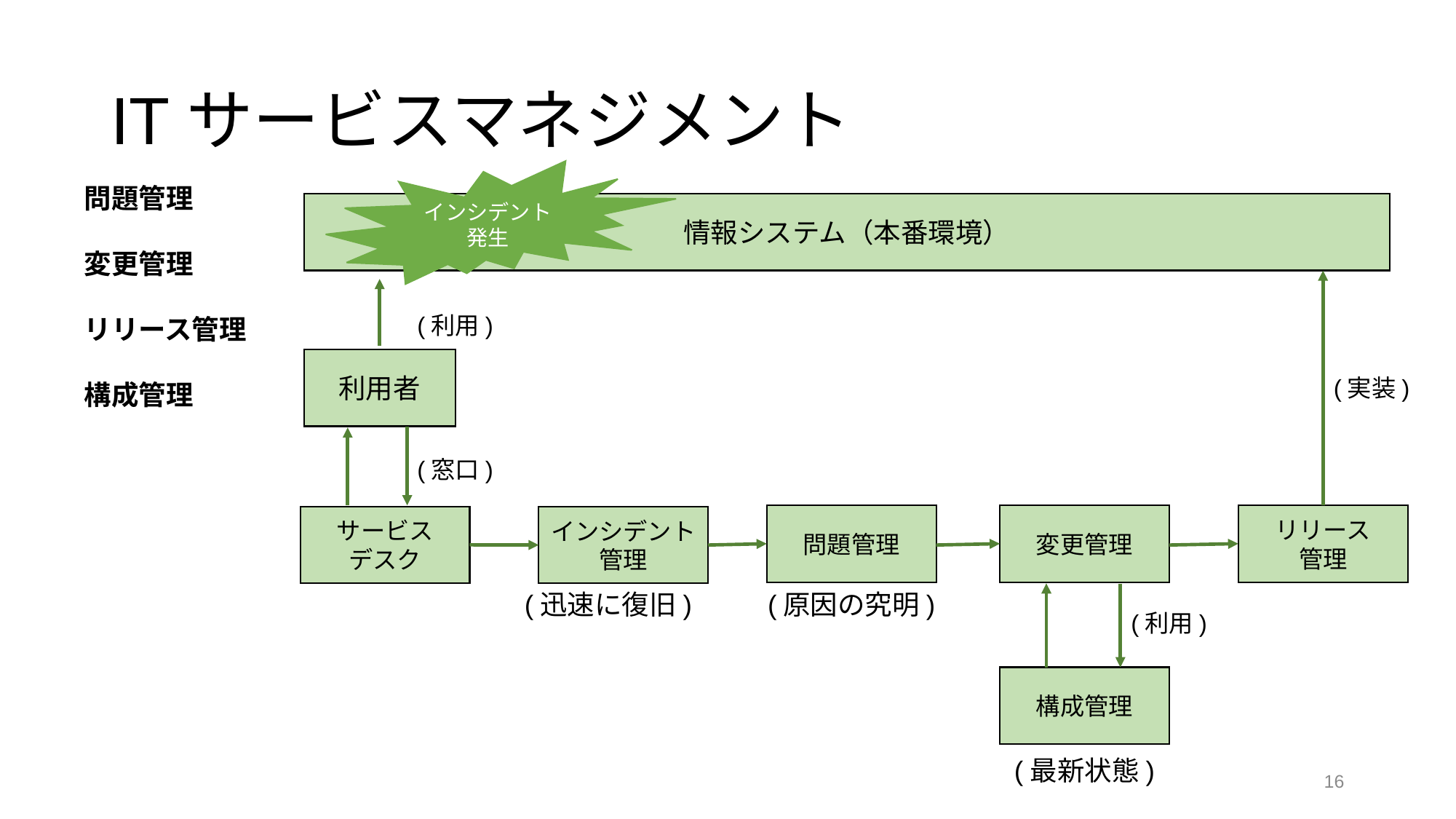

# ITサービスマネジメント
インシデント
発生
情報システム（本番環境）
(利用)
利用者
(実装)
(窓口)
問題管理
変更管理
リリース
管理
サービス
デスク
インシデント管理
(迅速に復旧)
(原因の究明)
(利用)
構成管理
(最新状態)
問題管理

変更管理

リリース管理

構成管理

16